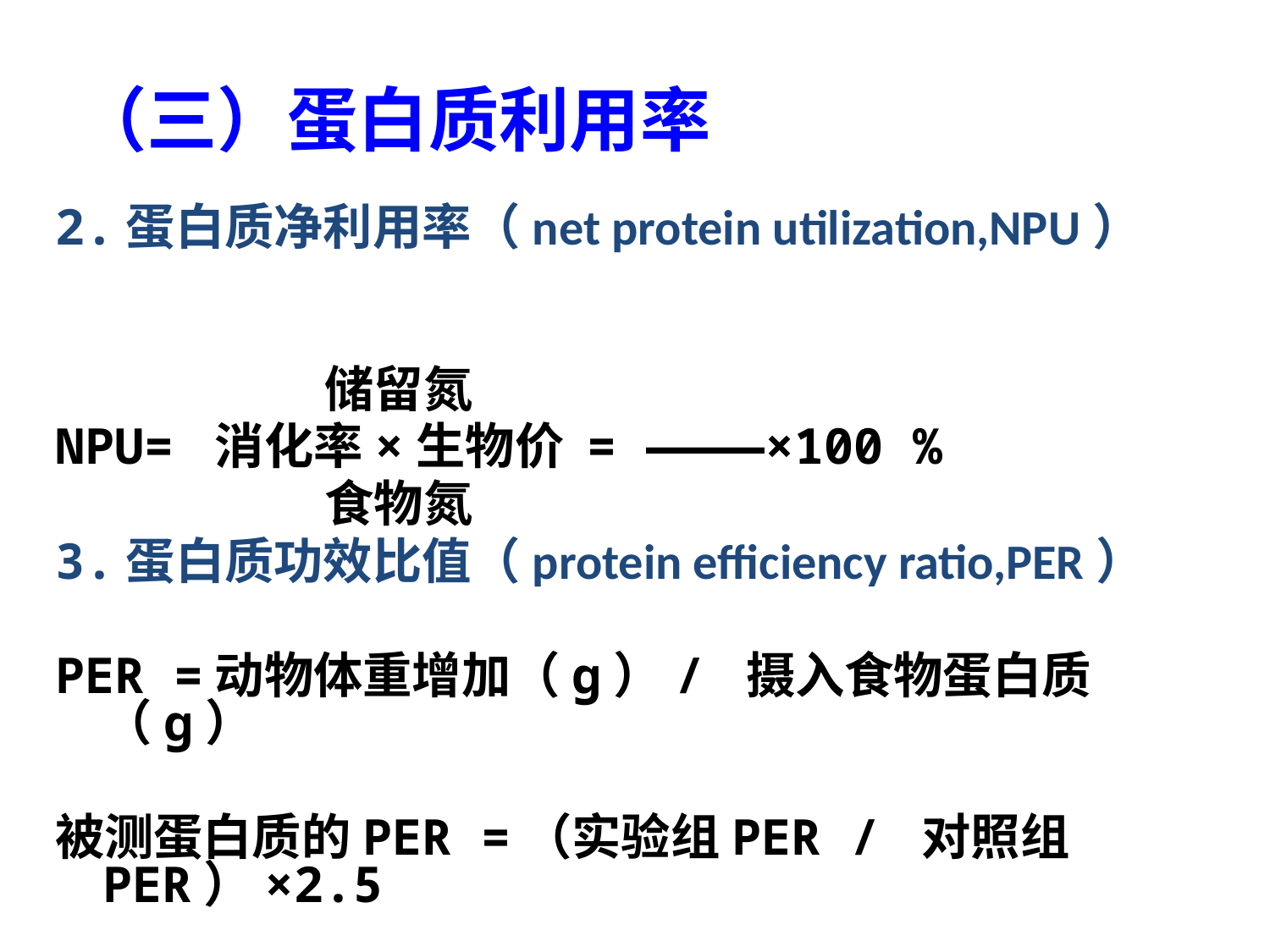

# （三）蛋白质利用率
2.蛋白质净利用率（net protein utilization,NPU）

                       储留氮
NPU= 消化率×生物价 = ————×100 %
                       食物氮
3.蛋白质功效比值（protein efficiency ratio,PER）

PER =动物体重增加（g）/ 摄入食物蛋白质（g）

被测蛋白质的PER =（实验组PER / 对照组PER）×2.5